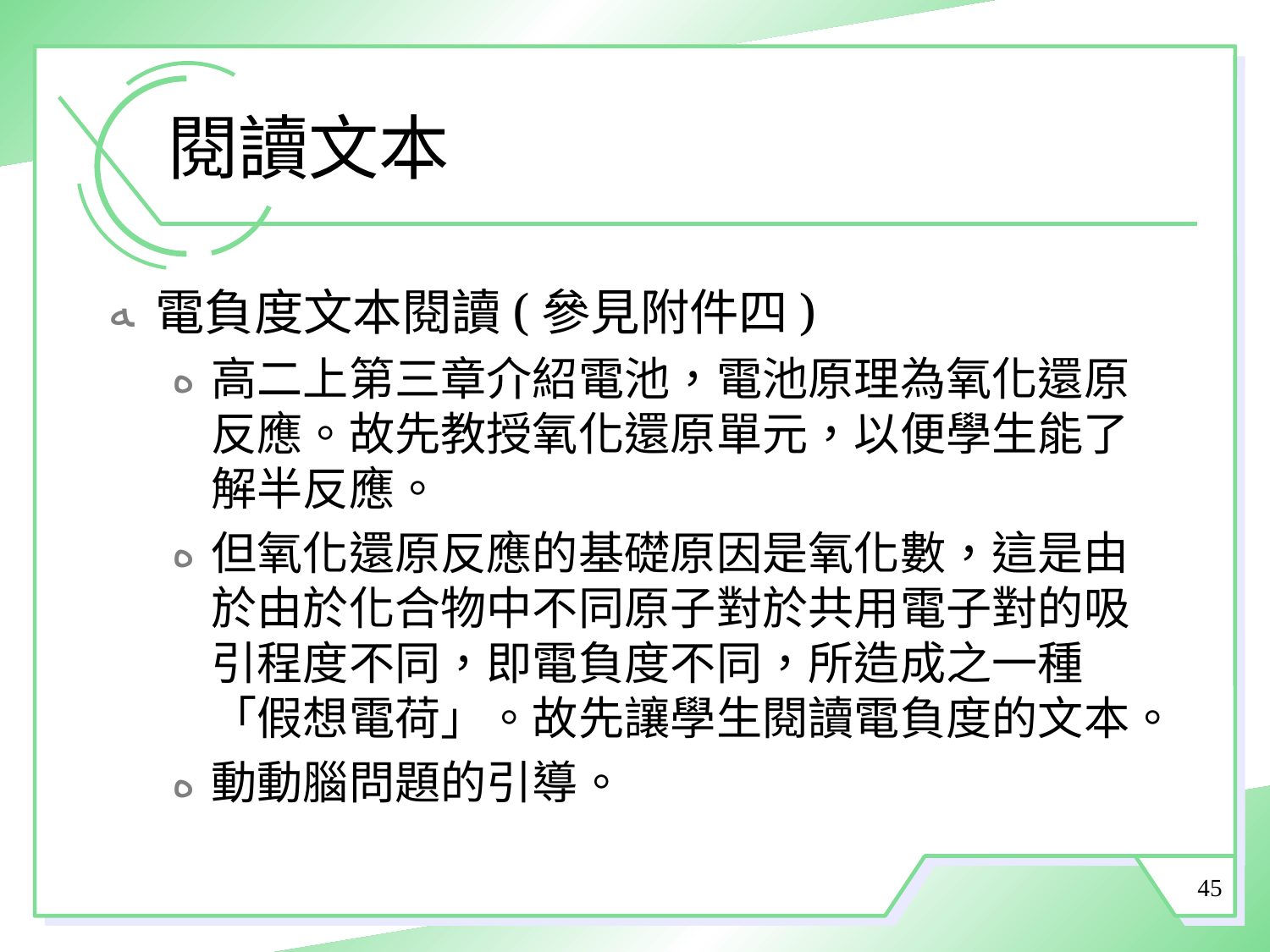

# 閱讀文本
電負度文本閱讀(參見附件四)
高二上第三章介紹電池，電池原理為氧化還原反應。故先教授氧化還原單元，以便學生能了解半反應。
但氧化還原反應的基礎原因是氧化數，這是由於由於化合物中不同原子對於共用電子對的吸引程度不同，即電負度不同，所造成之一種「假想電荷」。故先讓學生閱讀電負度的文本。
動動腦問題的引導。
45